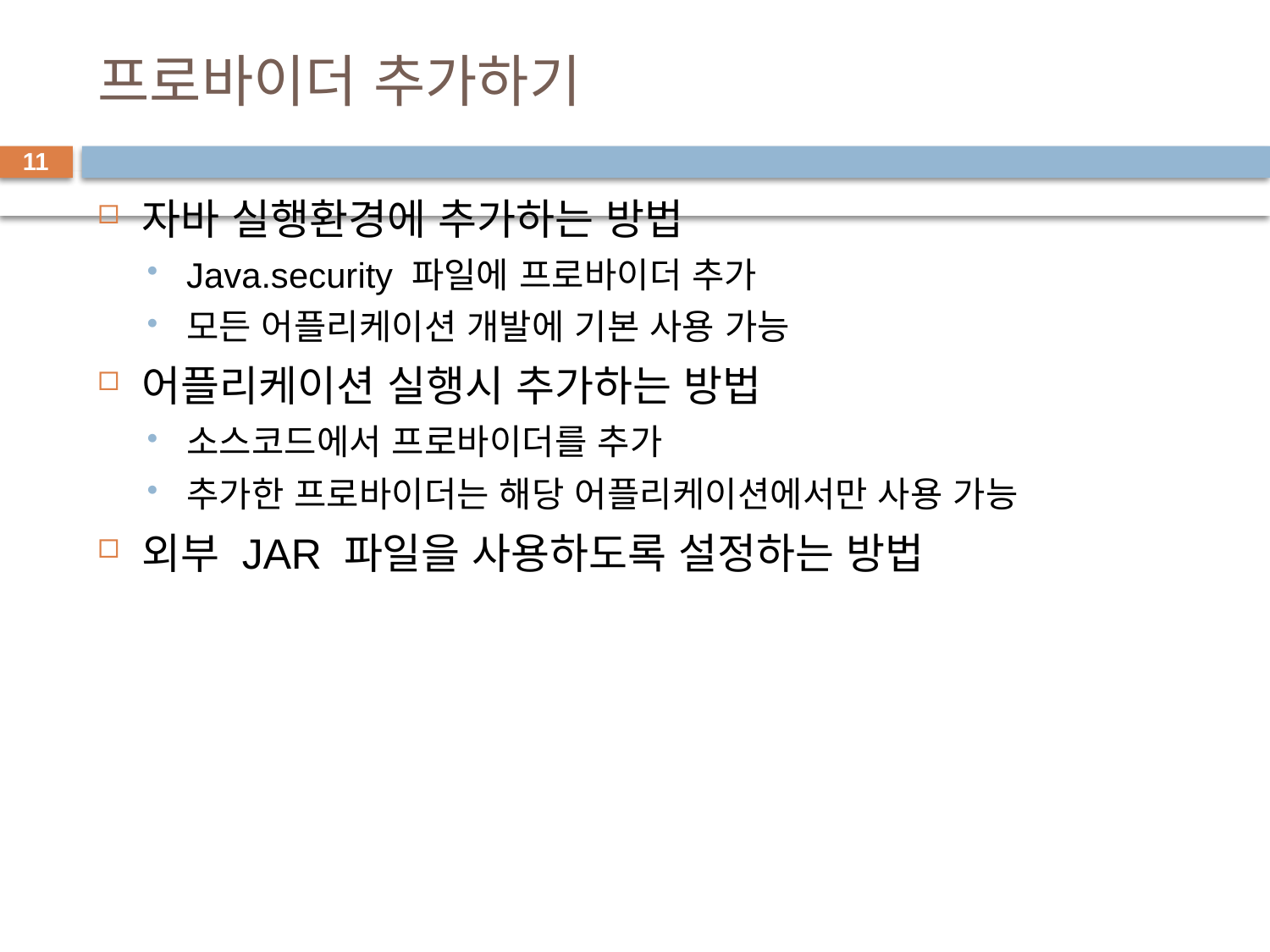

# 프로바이더 추가하기
11
자바 실행환경에 추가하는 방법
Java.security 파일에 프로바이더 추가
모든 어플리케이션 개발에 기본 사용 가능
어플리케이션 실행시 추가하는 방법
소스코드에서 프로바이더를 추가
추가한 프로바이더는 해당 어플리케이션에서만 사용 가능
외부 JAR 파일을 사용하도록 설정하는 방법